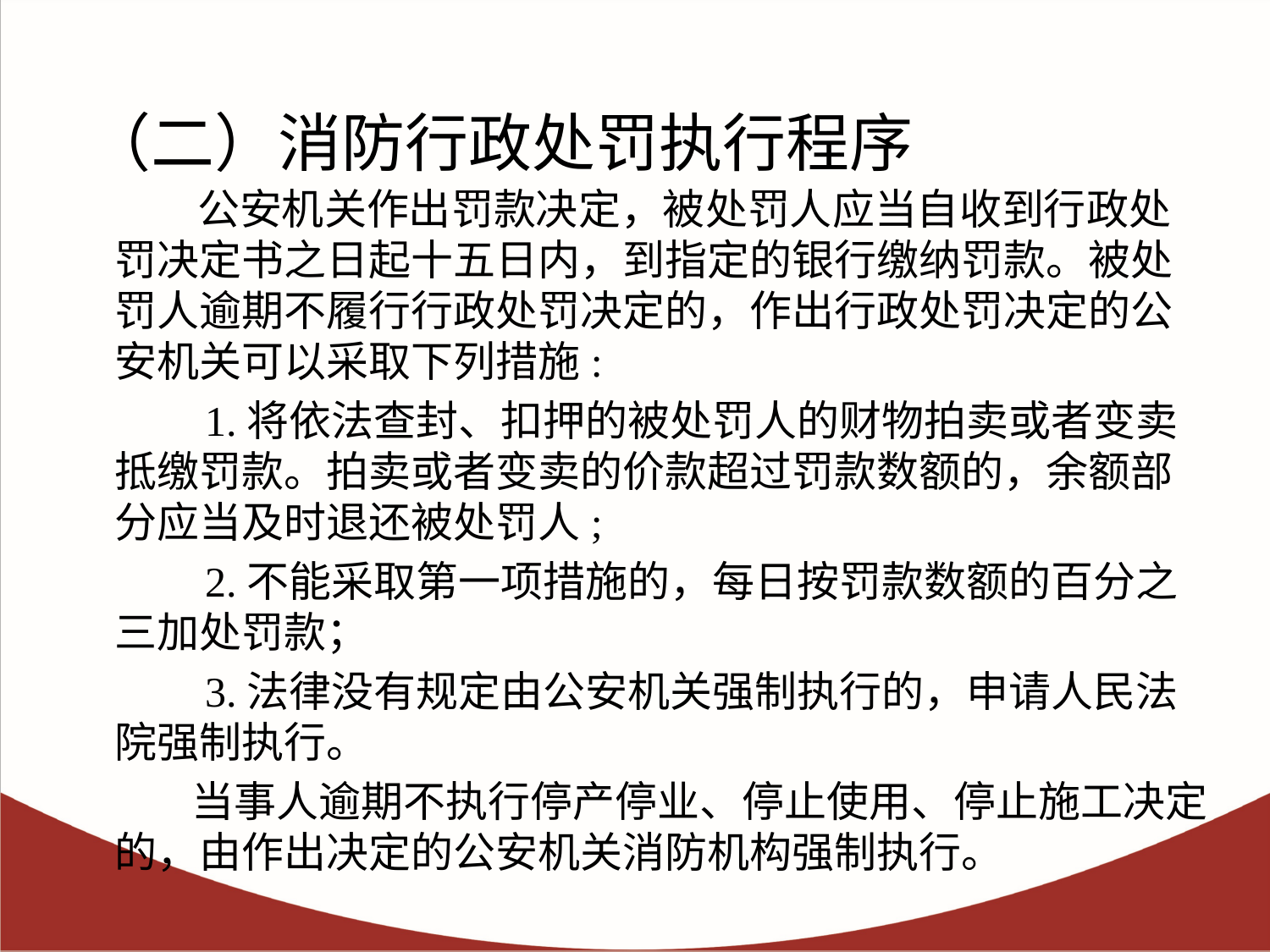

# （二）消防行政处罚执行程序
                 公安机关作出罚款决定，被处罚人应当自收到行政处罚决定书之日起十五日内，到指定的银行缴纳罚款。被处罚人逾期不履行行政处罚决定的，作出行政处罚决定的公安机关可以采取下列措施:
             1.将依法查封、扣押的被处罚人的财物拍卖或者变卖抵缴罚款。拍卖或者变卖的价款超过罚款数额的，余额部分应当及时退还被处罚人;
             2.不能采取第一项措施的，每日按罚款数额的百分之三加处罚款；
             3.法律没有规定由公安机关强制执行的，申请人民法院强制执行。
            当事人逾期不执行停产停业、停止使用、停止施工决定的，由作出决定的公安机关消防机构强制执行。